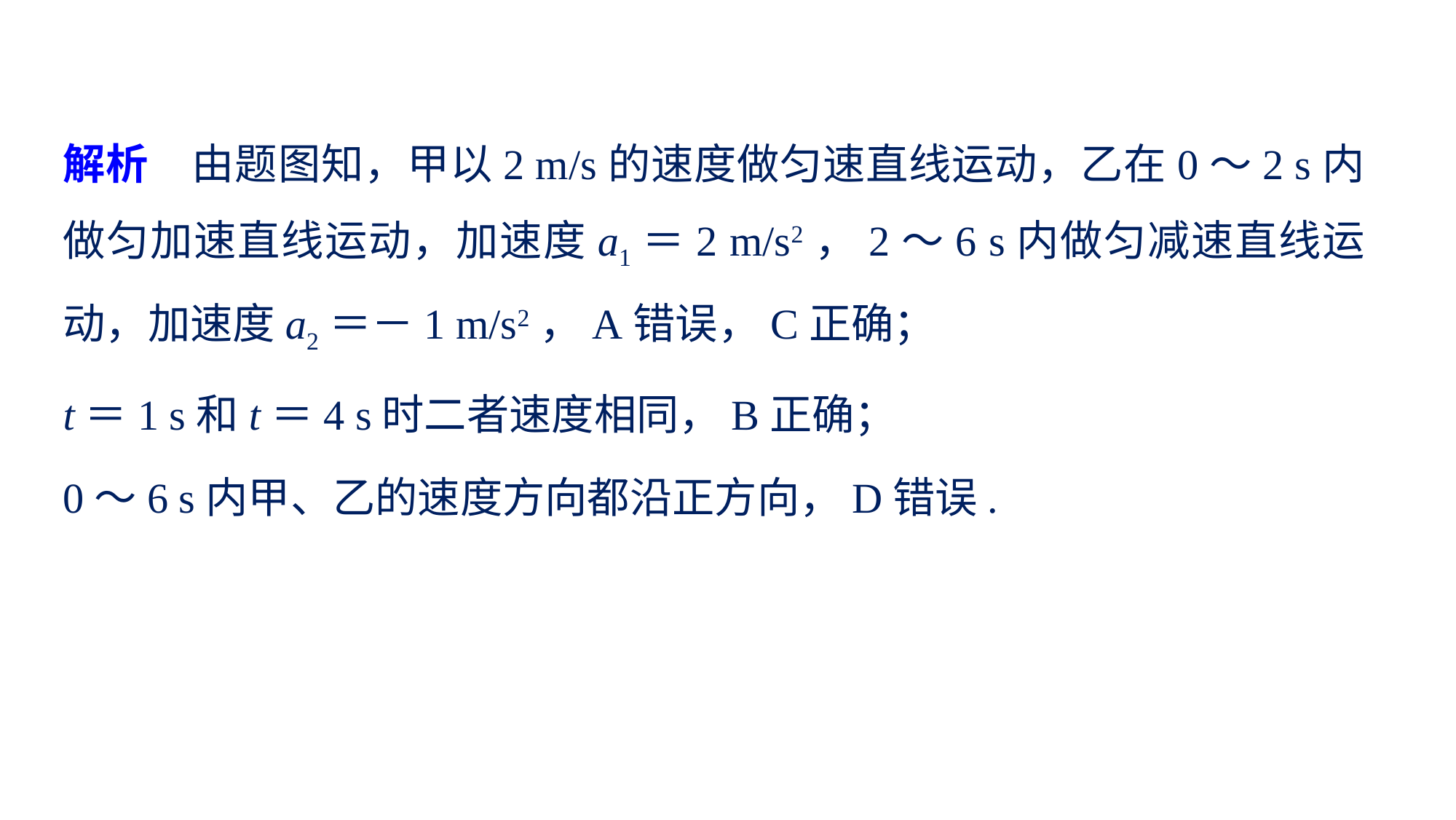

解析　由题图知，甲以2 m/s的速度做匀速直线运动，乙在0～2 s内做匀加速直线运动，加速度a1＝2 m/s2，2～6 s内做匀减速直线运动，加速度a2＝－1 m/s2，A错误，C正确；
t＝1 s和t＝4 s时二者速度相同，B正确；
0～6 s内甲、乙的速度方向都沿正方向，D错误.